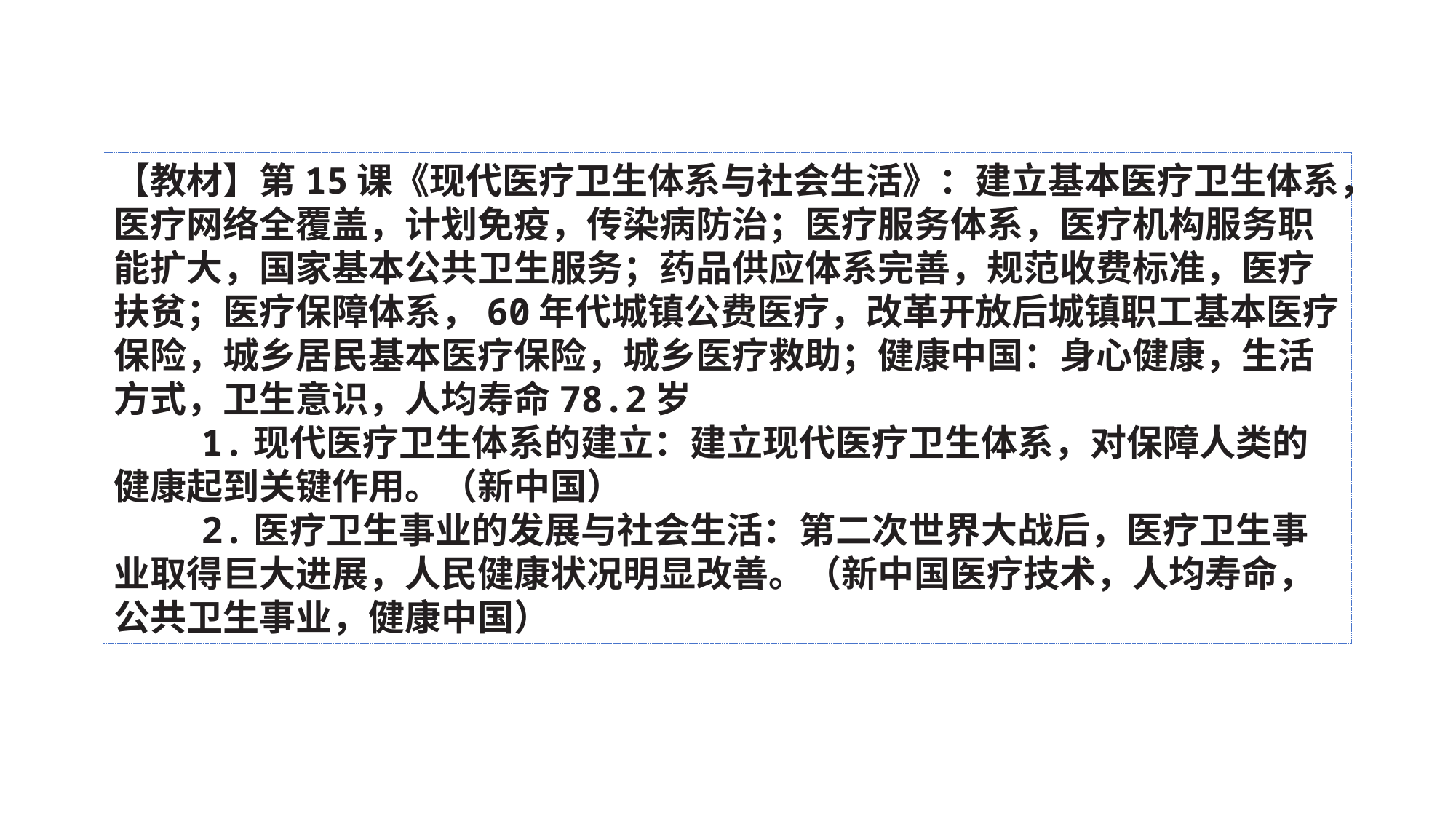

【教材】第15课《现代医疗卫生体系与社会生活》：建立基本医疗卫生体系，医疗网络全覆盖，计划免疫，传染病防治；医疗服务体系，医疗机构服务职能扩大，国家基本公共卫生服务；药品供应体系完善，规范收费标准，医疗扶贫；医疗保障体系，60年代城镇公费医疗，改革开放后城镇职工基本医疗保险，城乡居民基本医疗保险，城乡医疗救助；健康中国：身心健康，生活方式，卫生意识，人均寿命78.2岁
    1.现代医疗卫生体系的建立：建立现代医疗卫生体系，对保障人类的健康起到关键作用。（新中国）
    2.医疗卫生事业的发展与社会生活：第二次世界大战后，医疗卫生事业取得巨大进展，人民健康状况明显改善。（新中国医疗技术，人均寿命，公共卫生事业，健康中国）